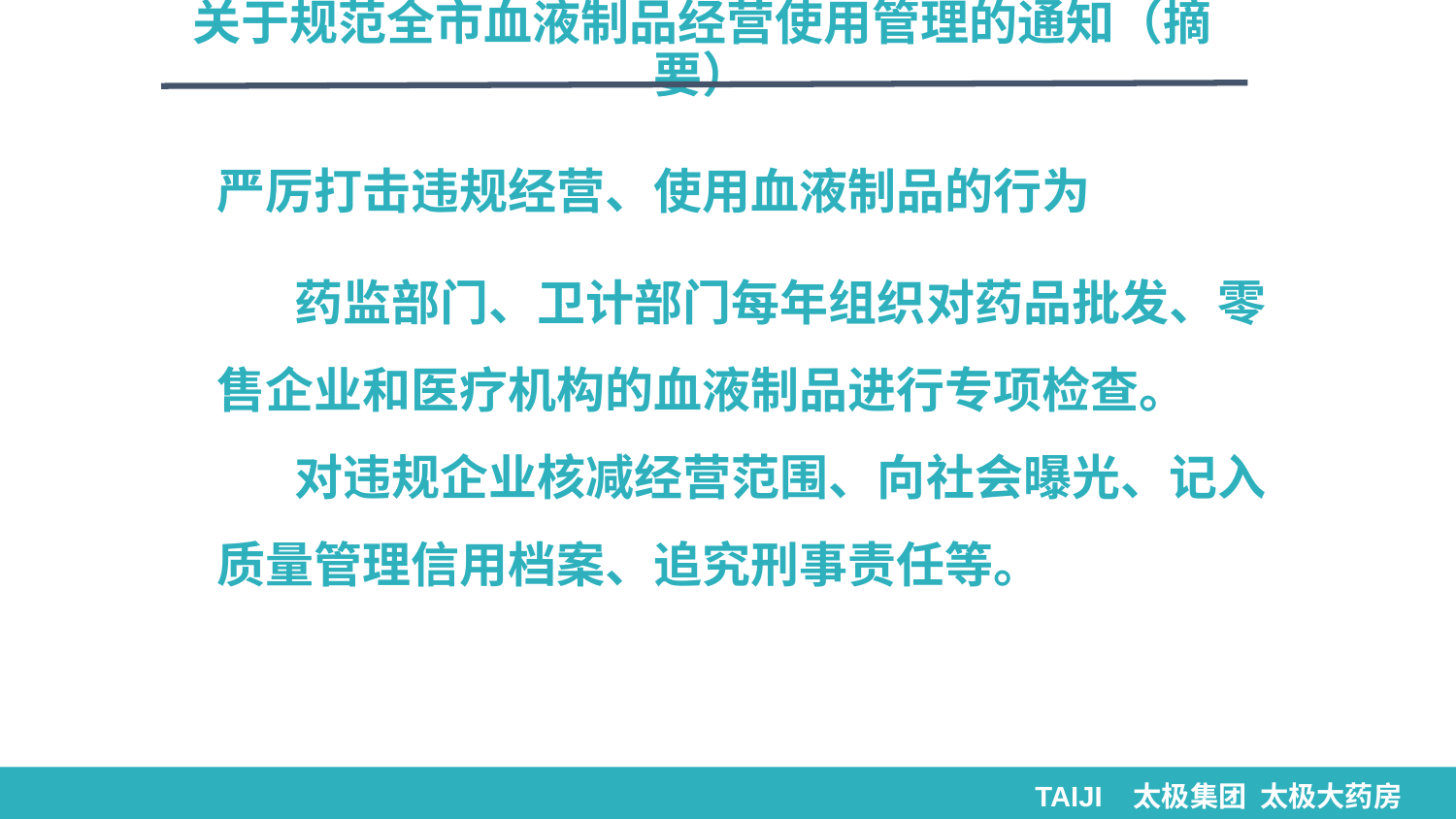

关于规范全市血液制品经营使用管理的通知（摘要）
严厉打击违规经营、使用血液制品的行为
      药监部门、卫计部门每年组织对药品批发、零售企业和医疗机构的血液制品进行专项检查。
      对违规企业核减经营范围、向社会曝光、记入质量管理信用档案、追究刑事责任等。

TAIJI   太极集团  太极大药房